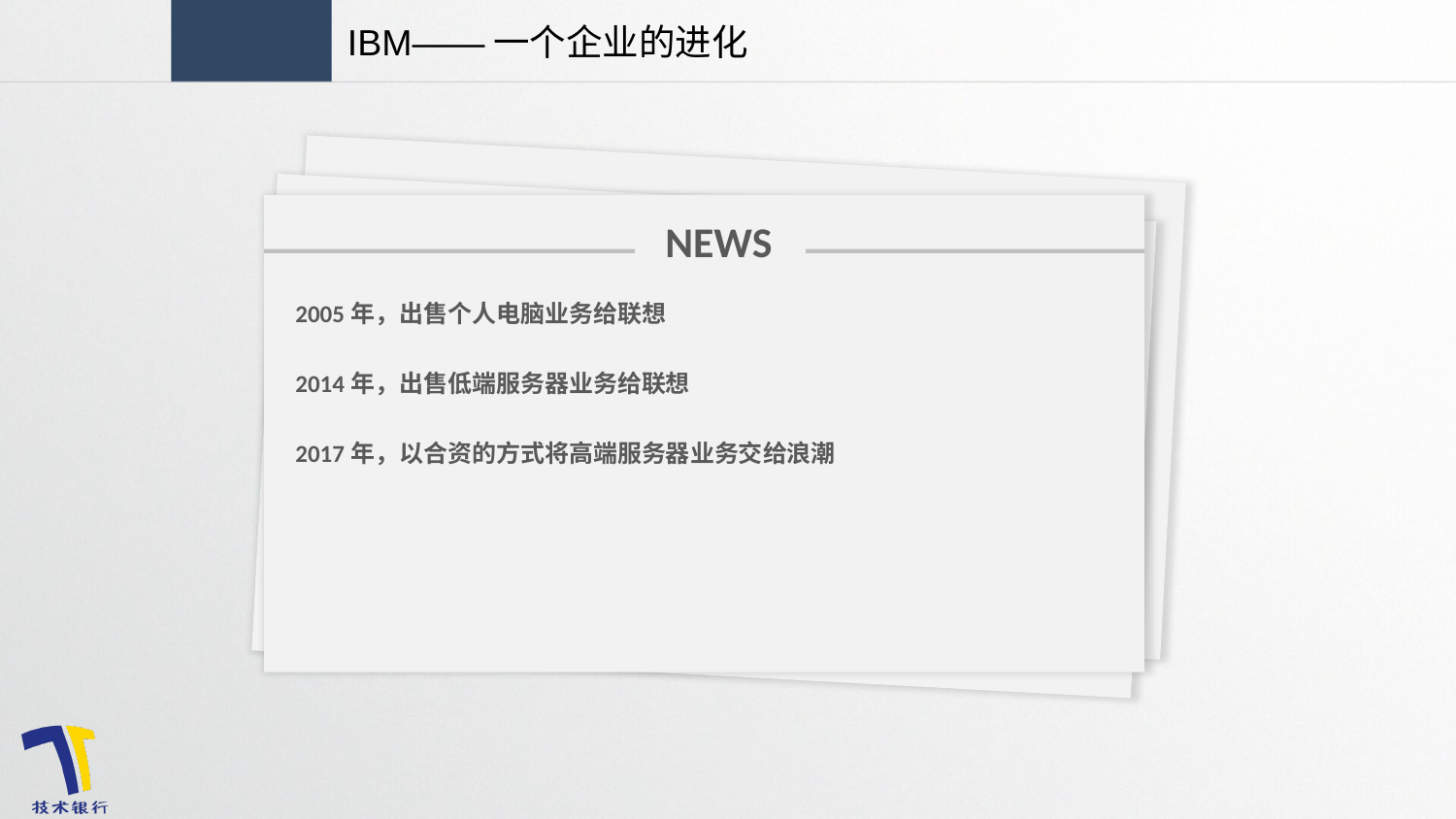

IBM——一个企业的进化

NEWS

2005年，出售个人电脑业务给联想

2014年，出售低端服务器业务给联想

2017年，以合资的方式将高端服务器业务交给浪潮